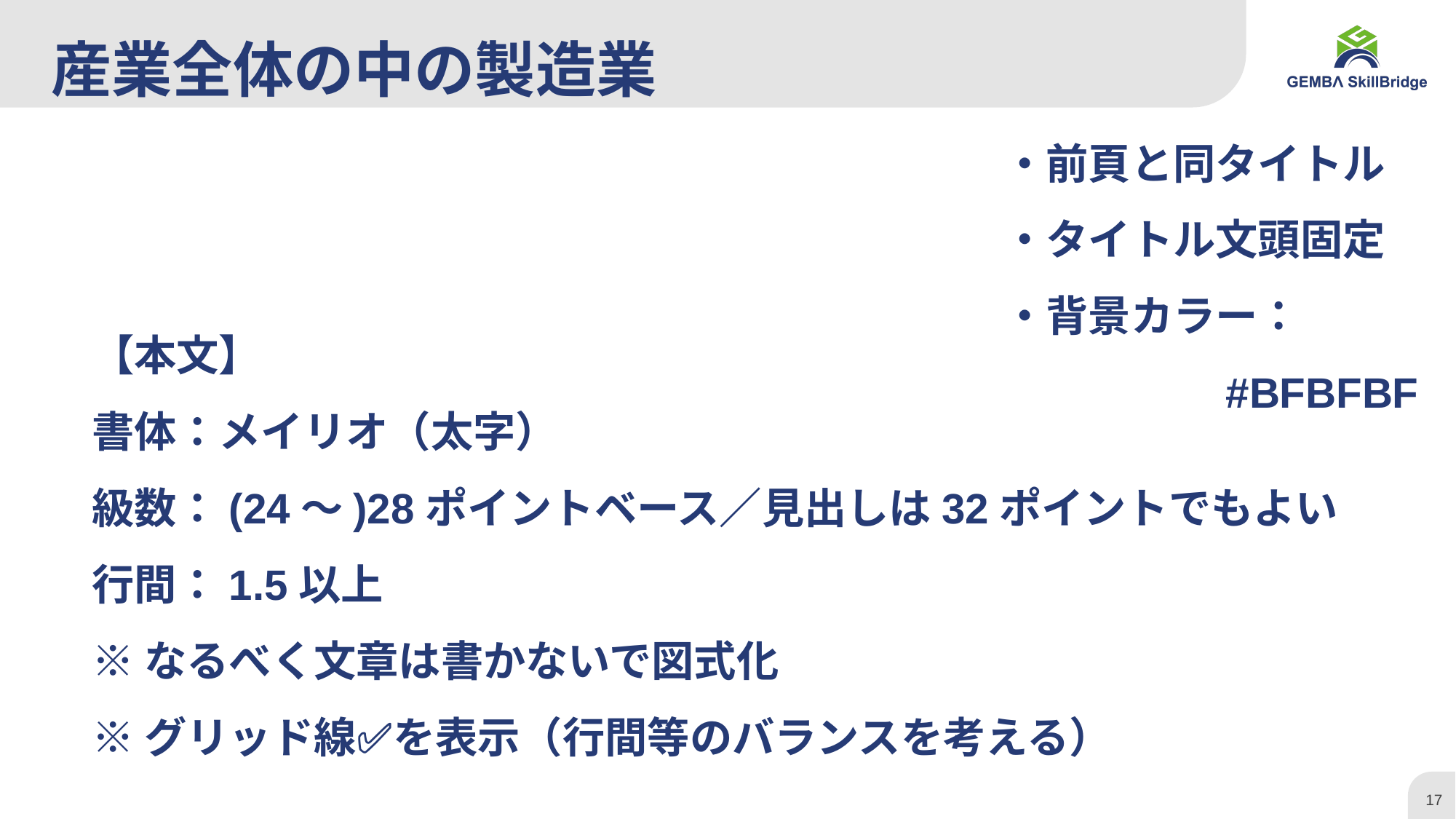

# 産業全体の中の製造業
・前頁と同タイトル
・タイトル文頭固定
・背景カラー：
　　　　　#BFBFBF
【本文】
書体：メイリオ（太字）
級数：(24～)28ポイントベース／見出しは32ポイントでもよい
行間：1.5以上
※なるべく文章は書かないで図式化
※グリッド線✅を表示（行間等のバランスを考える）
17